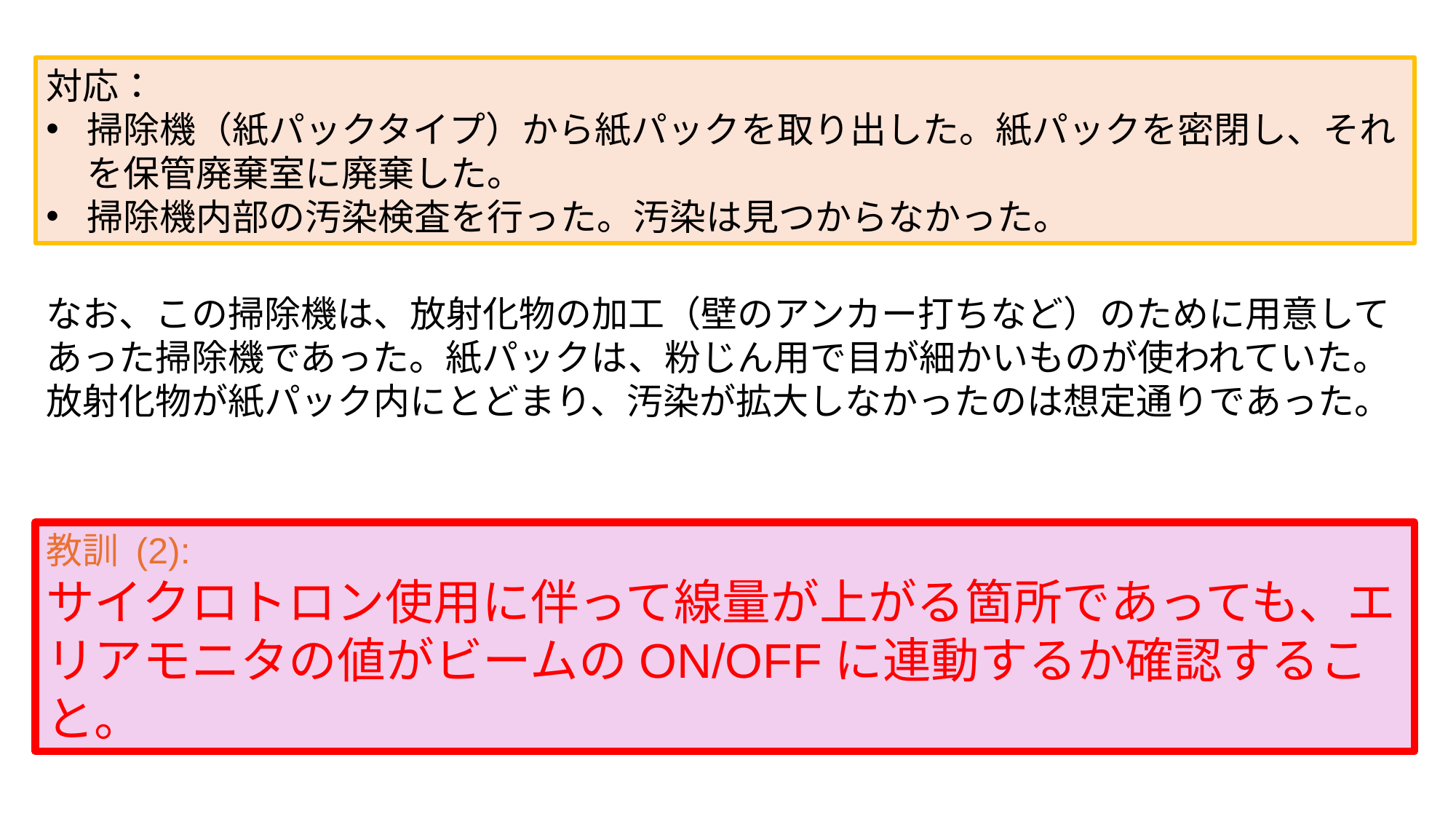

対応：
掃除機（紙パックタイプ）から紙パックを取り出した。紙パックを密閉し、それを保管廃棄室に廃棄した。
掃除機内部の汚染検査を行った。汚染は見つからなかった。
なお、この掃除機は、放射化物の加工（壁のアンカー打ちなど）のために用意してあった掃除機であった。紙パックは、粉じん用で目が細かいものが使われていた。放射化物が紙パック内にとどまり、汚染が拡大しなかったのは想定通りであった。
教訓 (2):
サイクロトロン使用に伴って線量が上がる箇所であっても、エリアモニタの値がビームのON/OFFに連動するか確認すること。